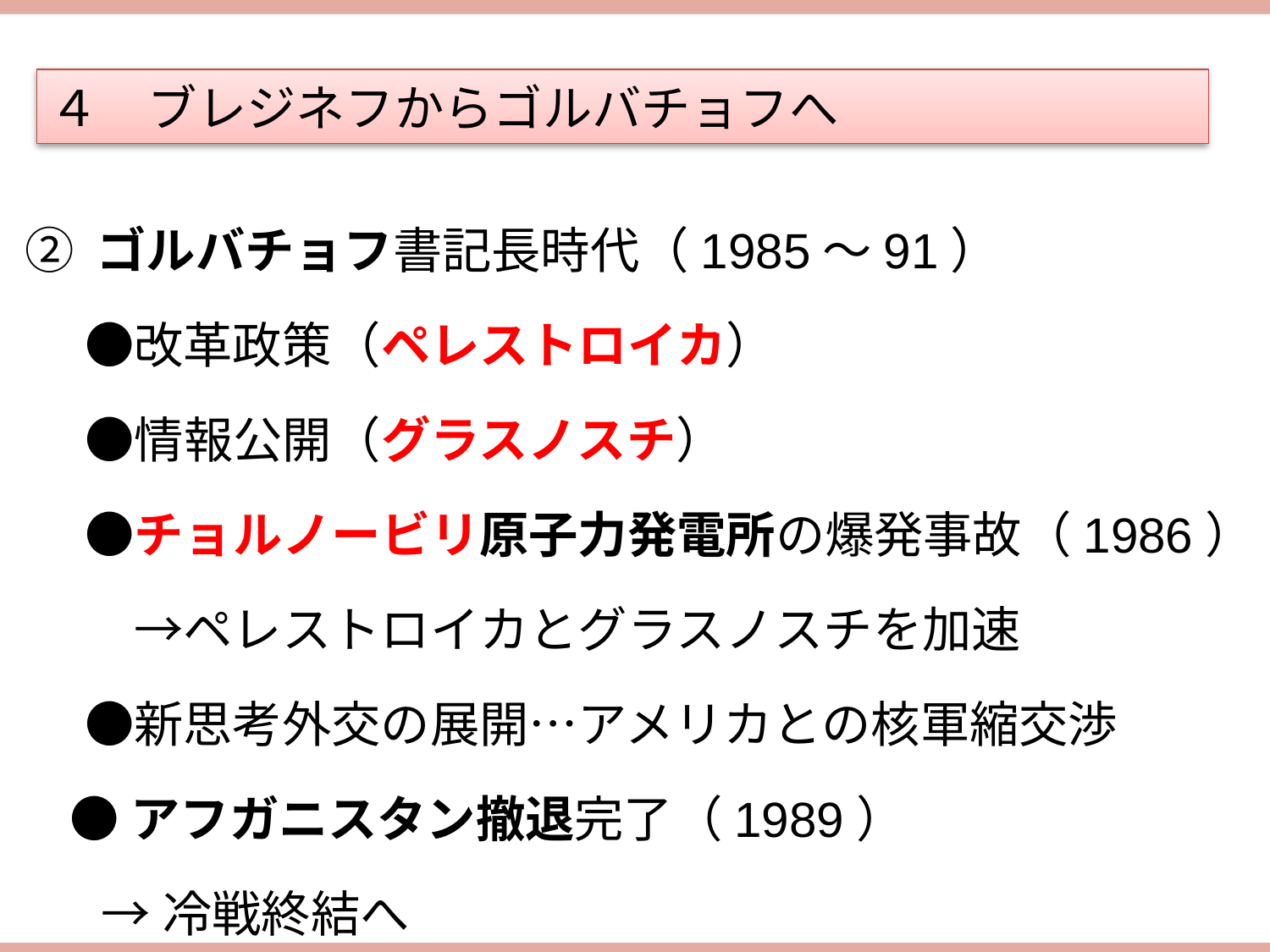

４　ブレジネフからゴルバチョフへ
② ゴルバチョフ書記長時代（1985～91）
　 ●改革政策（ペレストロイカ）
　 ●情報公開（グラスノスチ）
　 ●チョルノービリ原子力発電所の爆発事故（1986）
　　 →ペレストロイカとグラスノスチを加速
　 ●新思考外交の展開…アメリカとの核軍縮交渉
    ●アフガニスタン撤退完了（1989）
       →冷戦終結へ